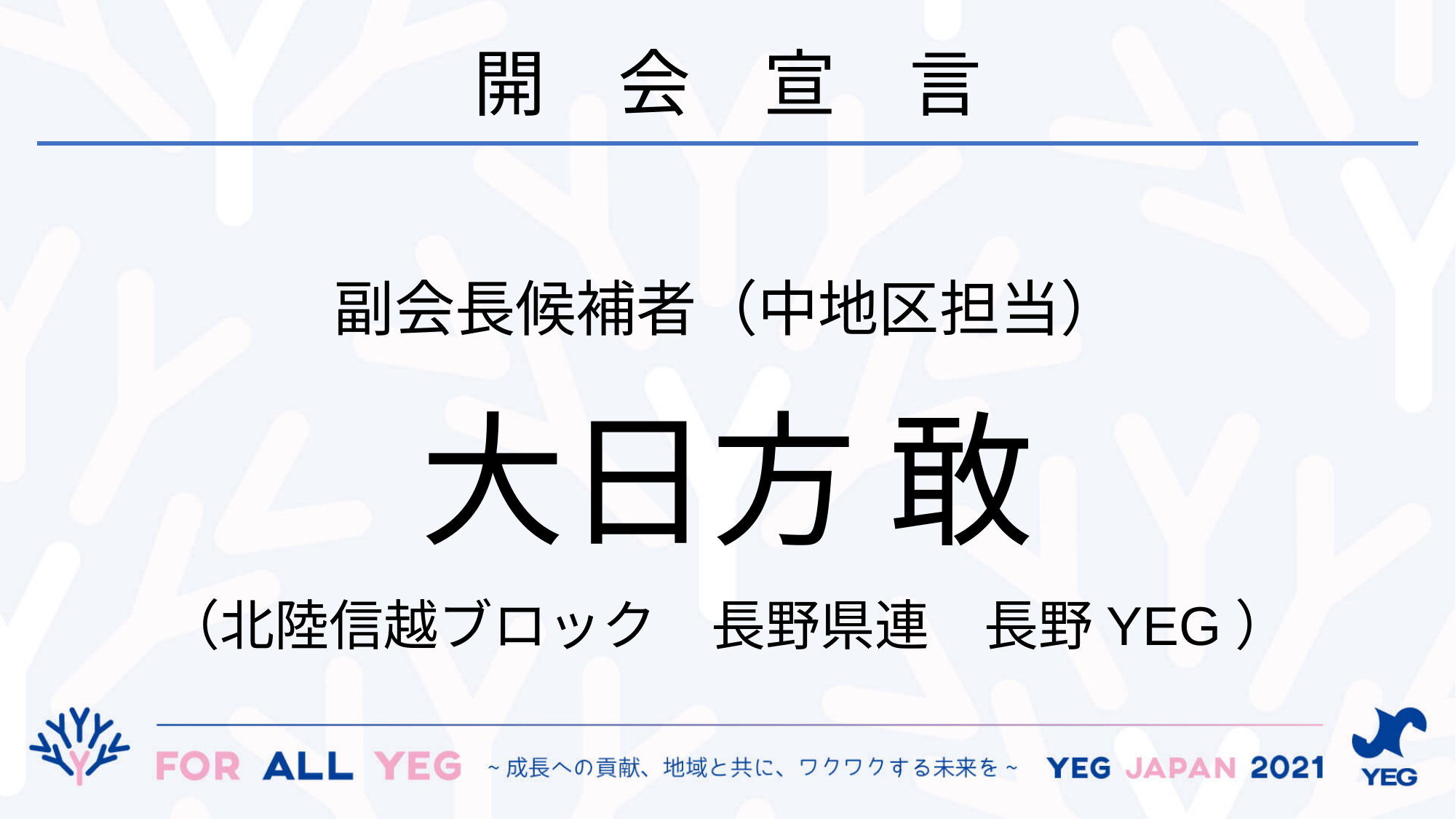

開　会　宣　言
副会長候補者（中地区担当）
大日方 敢
（北陸信越ブロック　長野県連　長野YEG）